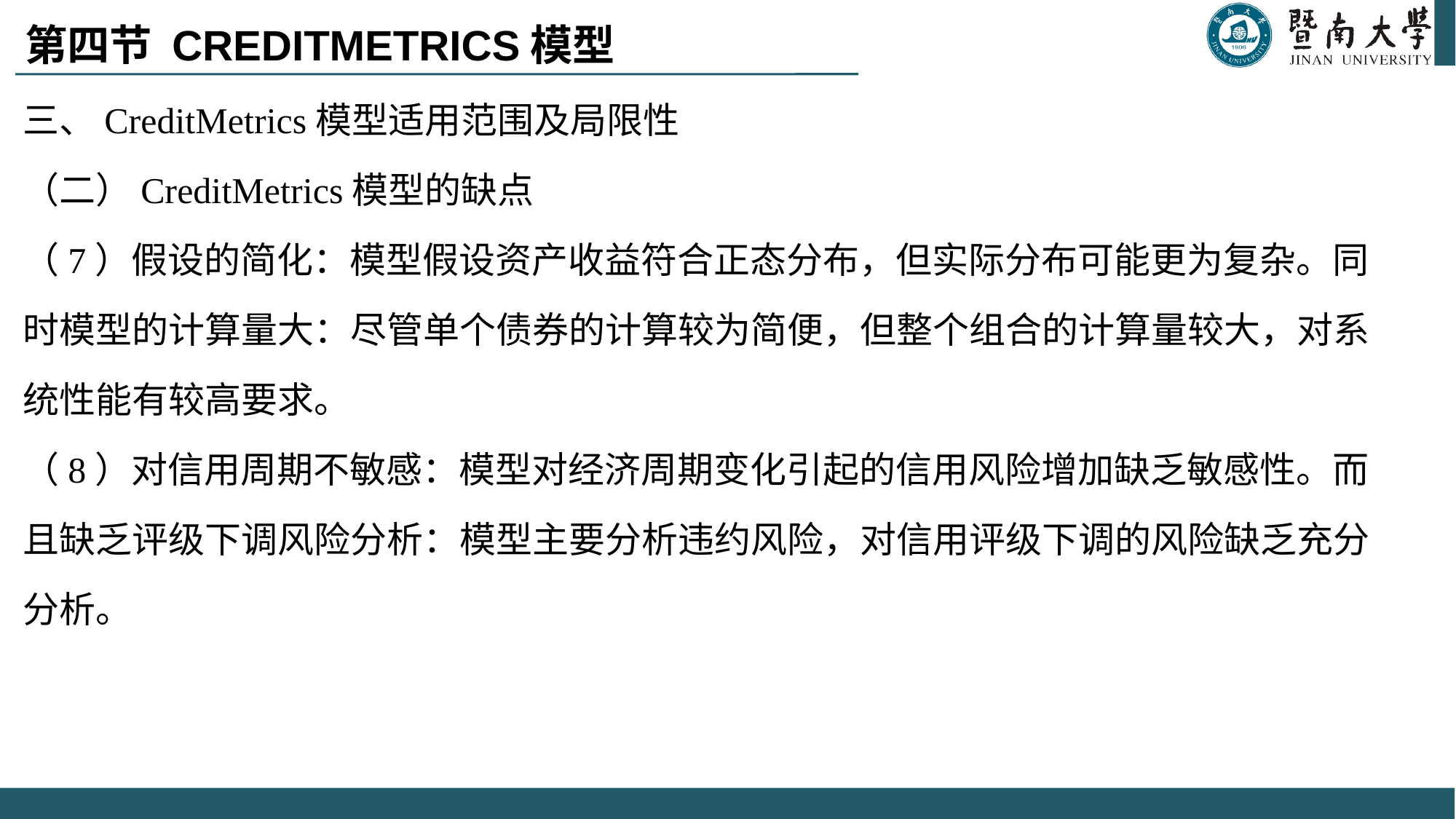

# 第四节 CreditMetrics模型
三、CreditMetrics模型适用范围及局限性
（二）CreditMetrics模型的缺点
（7）假设的简化：模型假设资产收益符合正态分布，但实际分布可能更为复杂。同时模型的计算量大：尽管单个债券的计算较为简便，但整个组合的计算量较大，对系统性能有较高要求。
（8）对信用周期不敏感：模型对经济周期变化引起的信用风险增加缺乏敏感性。而且缺乏评级下调风险分析：模型主要分析违约风险，对信用评级下调的风险缺乏充分分析。